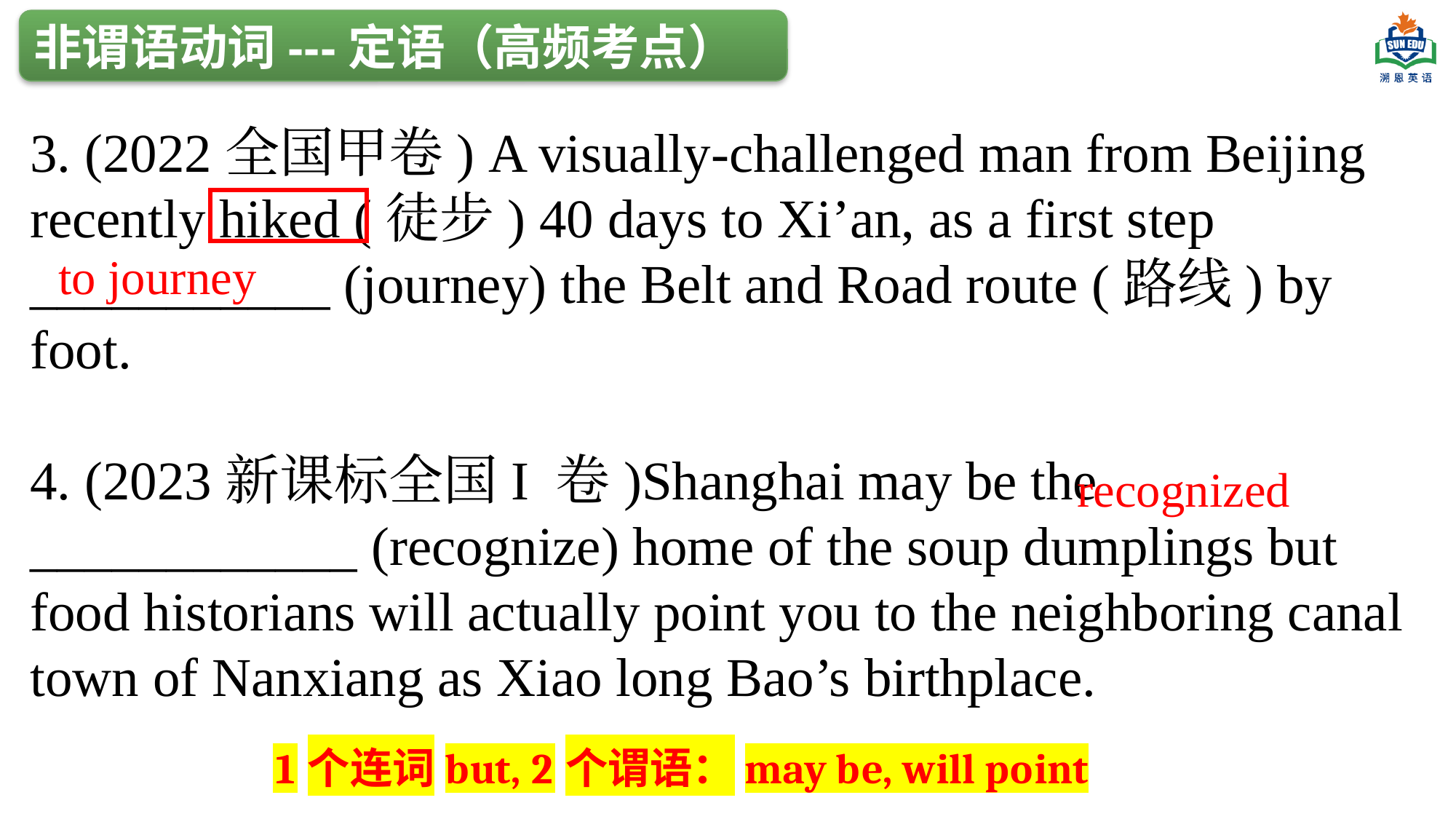

非谓语动词---定语（高频考点）

3. (2022全国甲卷) A visually-challenged man from Beijing recently hiked (徒步) 40 days to Xi’an, as a first step ___________ (journey) the Belt and Road route (路线) by foot.

4. (2023新课标全国I 卷)Shanghai may be the ____________ (recognize) home of the soup dumplings but food historians will actually point you to the neighboring canal town of Nanxiang as Xiao long Bao’s birthplace.

to journey
recognized
1个连词but, 2个谓语：may be, will point